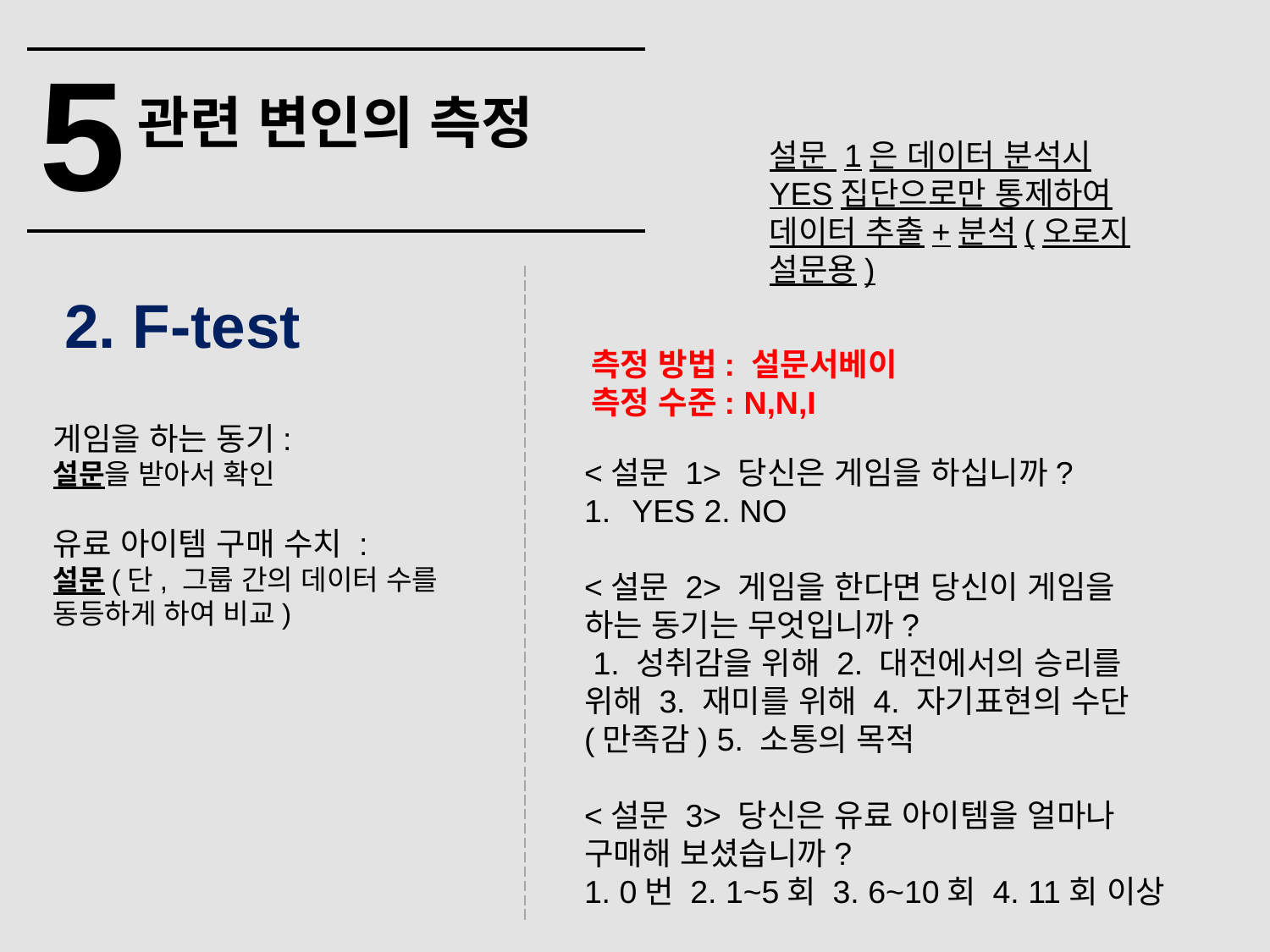

5
관련 변인의 측정
설문 1은 데이터 분석시 YES집단으로만 통제하여 데이터 추출+분석(오로지 설문용)
2. F-test
측정 방법: 설문서베이
측정 수준: N,N,I
게임을 하는 동기:
설문을 받아서 확인

유료 아이템 구매 수치 :
설문(단, 그룹 간의 데이터 수를 동등하게 하여 비교)
<설문 1> 당신은 게임을 하십니까?
YES 2. NO

<설문 2> 게임을 한다면 당신이 게임을 하는 동기는 무엇입니까?
 1. 성취감을 위해 2. 대전에서의 승리를 위해 3. 재미를 위해 4. 자기표현의 수단(만족감) 5. 소통의 목적

<설문 3> 당신은 유료 아이템을 얼마나 구매해 보셨습니까?
1. 0번 2. 1~5회 3. 6~10회 4. 11회 이상